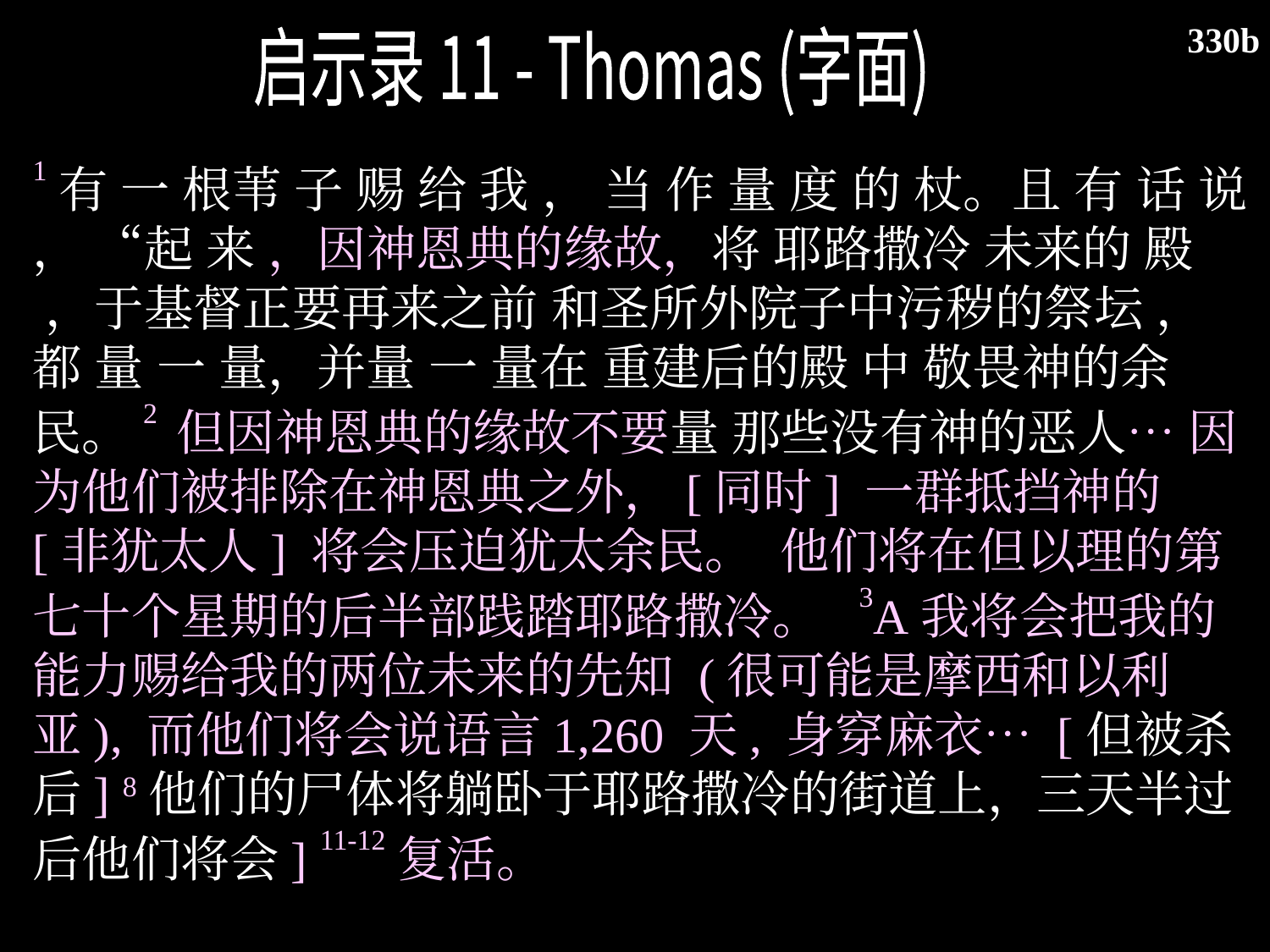

# Literal Summary (Thomas)
330b
启示录 11 - Thomas (字面)
1有 一 根苇 子 赐 给 我 ， 当 作 量 度 的 杖。且 有 话 说 ， “起 来 ，因神恩典的缘故，将 耶路撒冷 未来的 殿 ，于基督正要再来之前 和圣所外院子中污秽的祭坛 ， 都 量 一 量，并量 一 量在 重建后的殿 中 敬畏神的余民。2 但因神恩典的缘故不要量 那些没有神的恶人… 因为他们被排除在神恩典之外，[同时] 一群抵挡神的 [非犹太人] 将会压迫犹太余民。  他们将在但以理的第七十个星期的后半部践踏耶路撒冷。  3A我将会把我的能力赐给我的两位未来的先知 (很可能是摩西和以利亚), 而他们将会说语言1,260 天, 身穿麻衣… [但被杀后] 8他们的尸体将躺卧于耶路撒冷的街道上，三天半过后他们将会] 11-12复活。